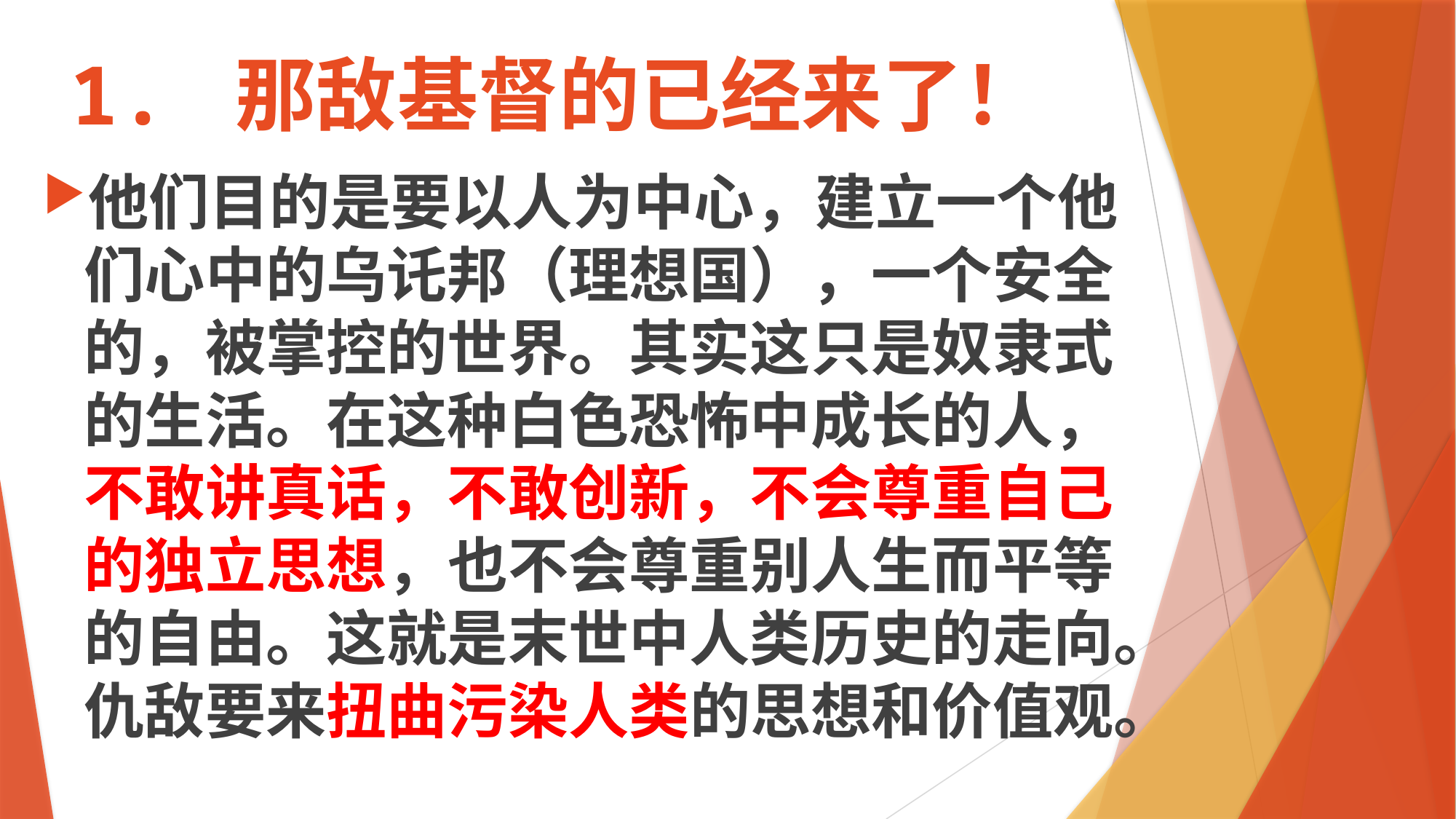

# 1. 那敌基督的已经来了！
他们目的是要以人为中心，建立一个他们心中的乌讬邦（理想国），一个安全的，被掌控的世界。其实这只是奴隶式的生活。在这种白色恐怖中成长的人，不敢讲真话，不敢创新，不会尊重自己的独立思想，也不会尊重别人生而平等的自由。这就是末世中人类历史的走向。仇敌要来扭曲污染人类的思想和价值观。